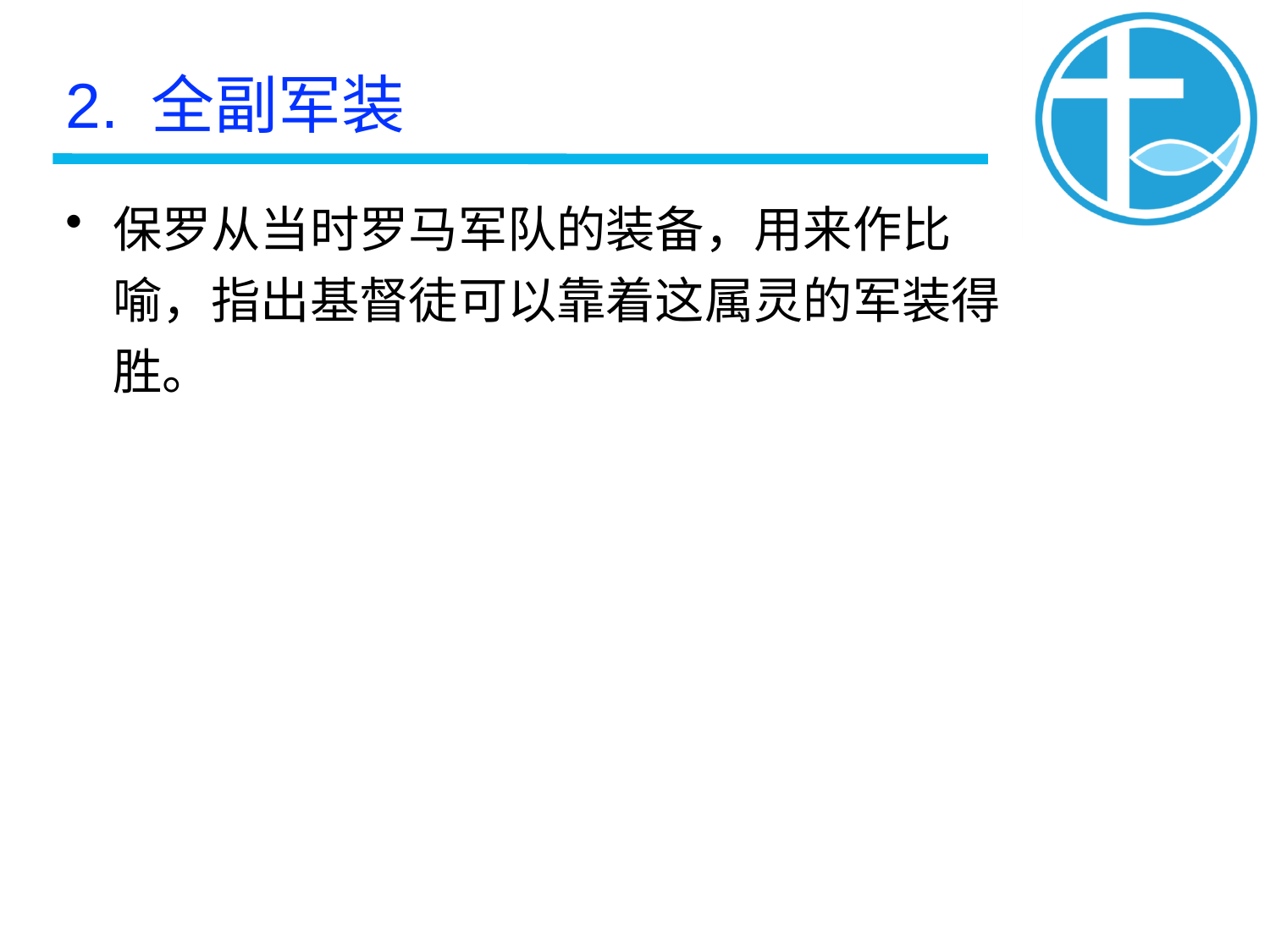

2. 全副军装
保罗从当时罗马军队的装备，用来作比喻，指出基督徒可以靠着这属灵的军装得胜。